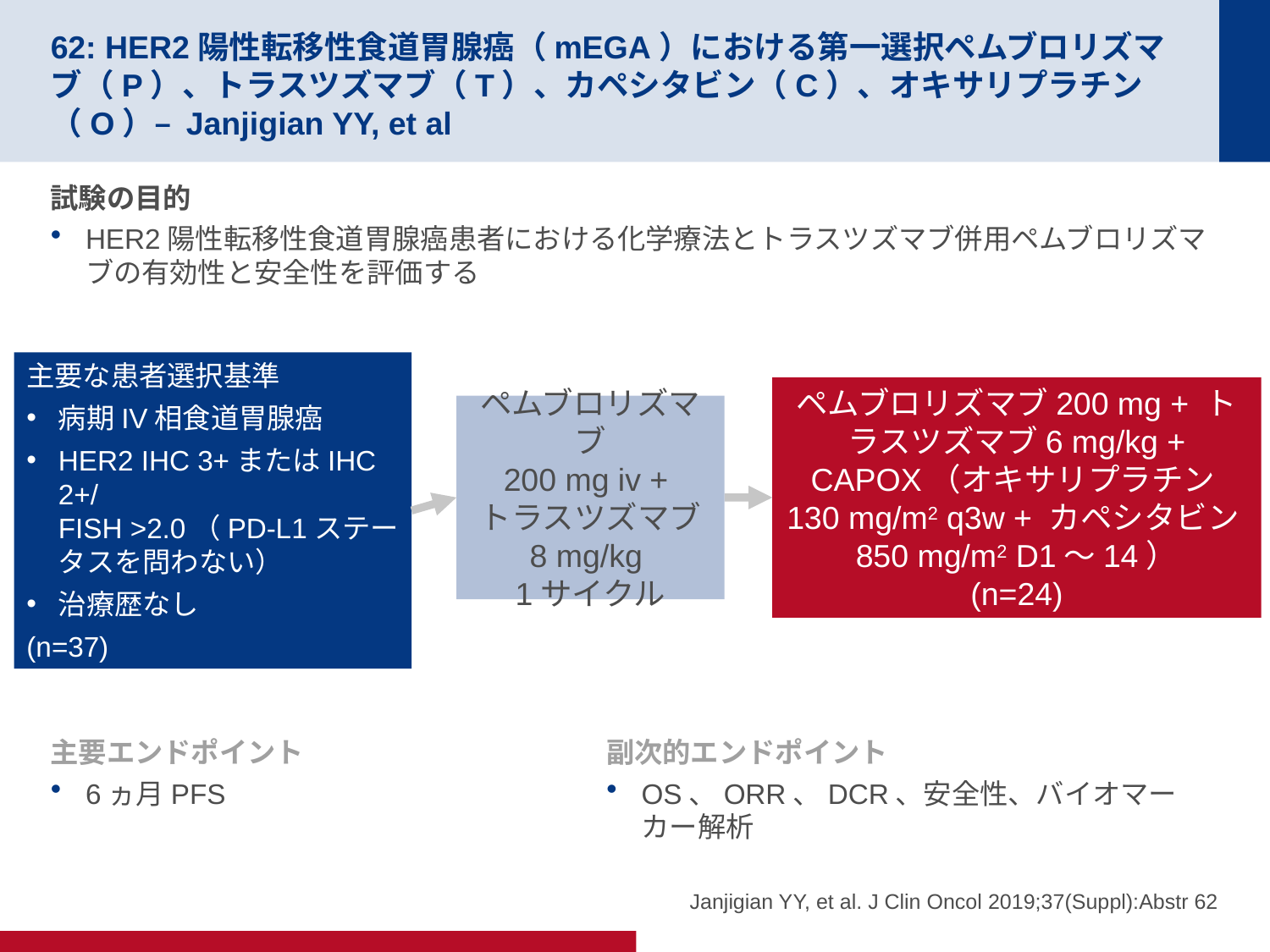

# 62: HER2陽性転移性食道胃腺癌（mEGA）における第一選択ペムブロリズマブ（P）、トラスツズマブ（T）、カペシタビン（C）、オキサリプラチン（O）– Janjigian YY, et al
試験の目的
HER2陽性転移性食道胃腺癌患者における化学療法とトラスツズマブ併用ペムブロリズマブの有効性と安全性を評価する
主要な患者選択基準
病期IV相食道胃腺癌
HER2 IHC 3+またはIHC 2+/
FISH >2.0（PD-L1ステータスを問わない）
治療歴なし
(n=37)
ペムブロリズマブ200 mg + トラスツズマブ6 mg/kg + CAPOX（オキサリプラチン130 mg/m2 q3w + カペシタビン850 mg/m2 D1～14）
(n=24)
ペムブロリズマブ
200 mg iv +
トラスツズマブ
8 mg/kg
1サイクル
主要エンドポイント
6ヵ月PFS

副次的エンドポイント
OS、ORR、DCR、安全性、バイオマーカー解析
Janjigian YY, et al. J Clin Oncol 2019;37(Suppl):Abstr 62